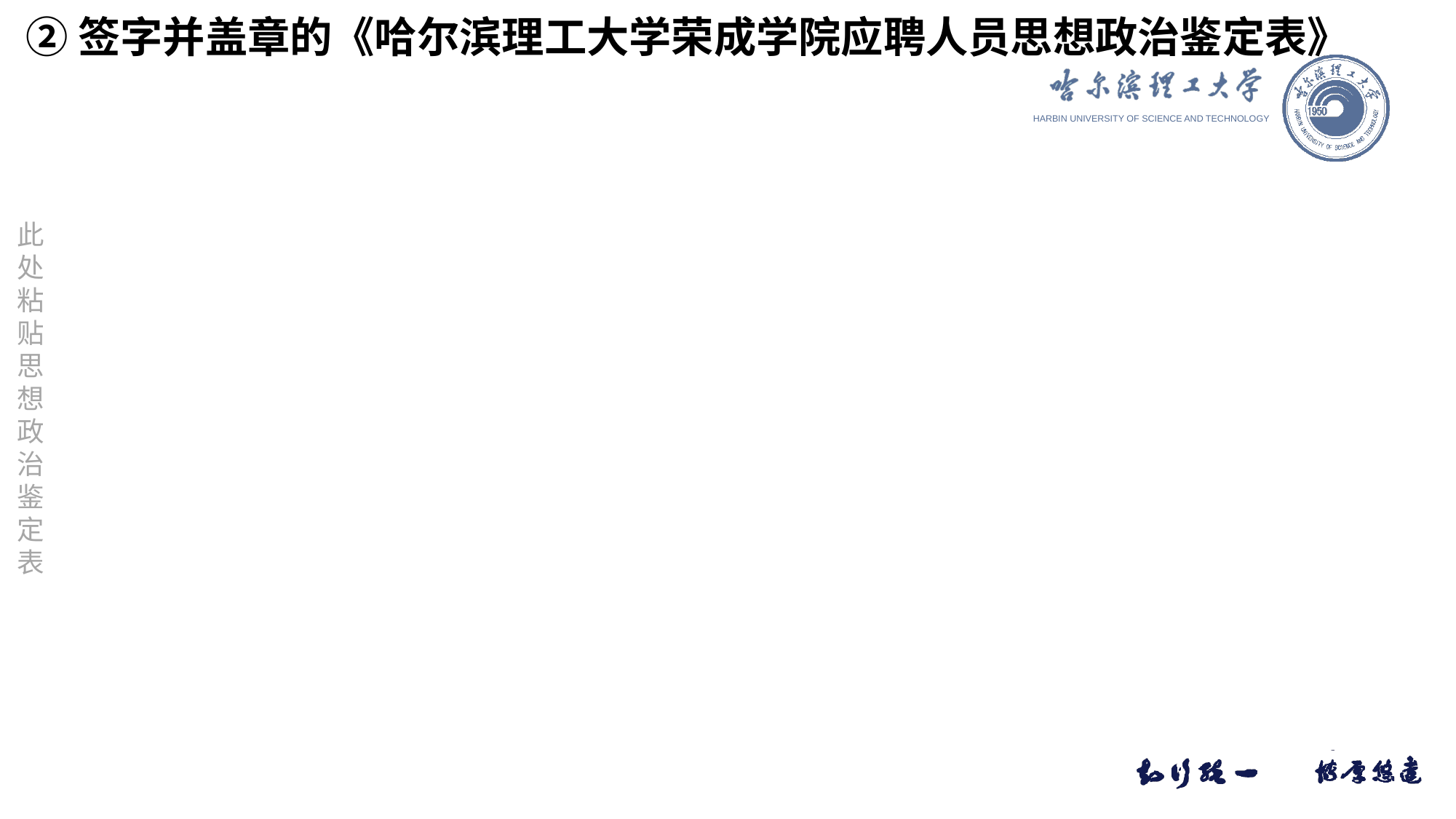

②签字并盖章的《哈尔滨理工大学荣成学院应聘人员思想政治鉴定表》

此
处
粘
贴思想政治鉴定表